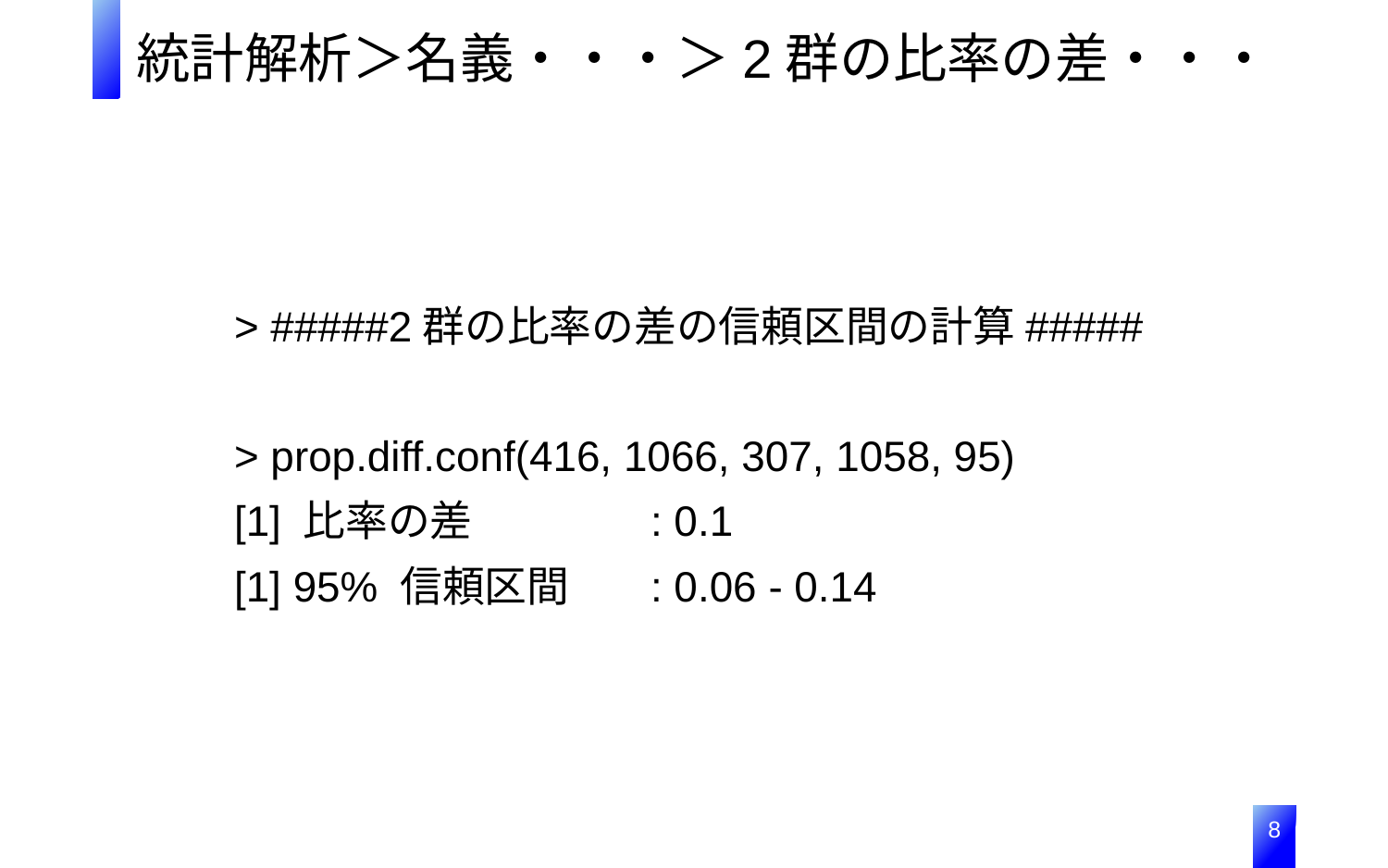

統計解析＞名義・・・＞2群の比率の差・・・
> #####2群の比率の差の信頼区間の計算#####

> prop.diff.conf(416, 1066, 307, 1058, 95)
[1] 比率の差		: 0.1
[1] 95% 信頼区間	: 0.06 - 0.14